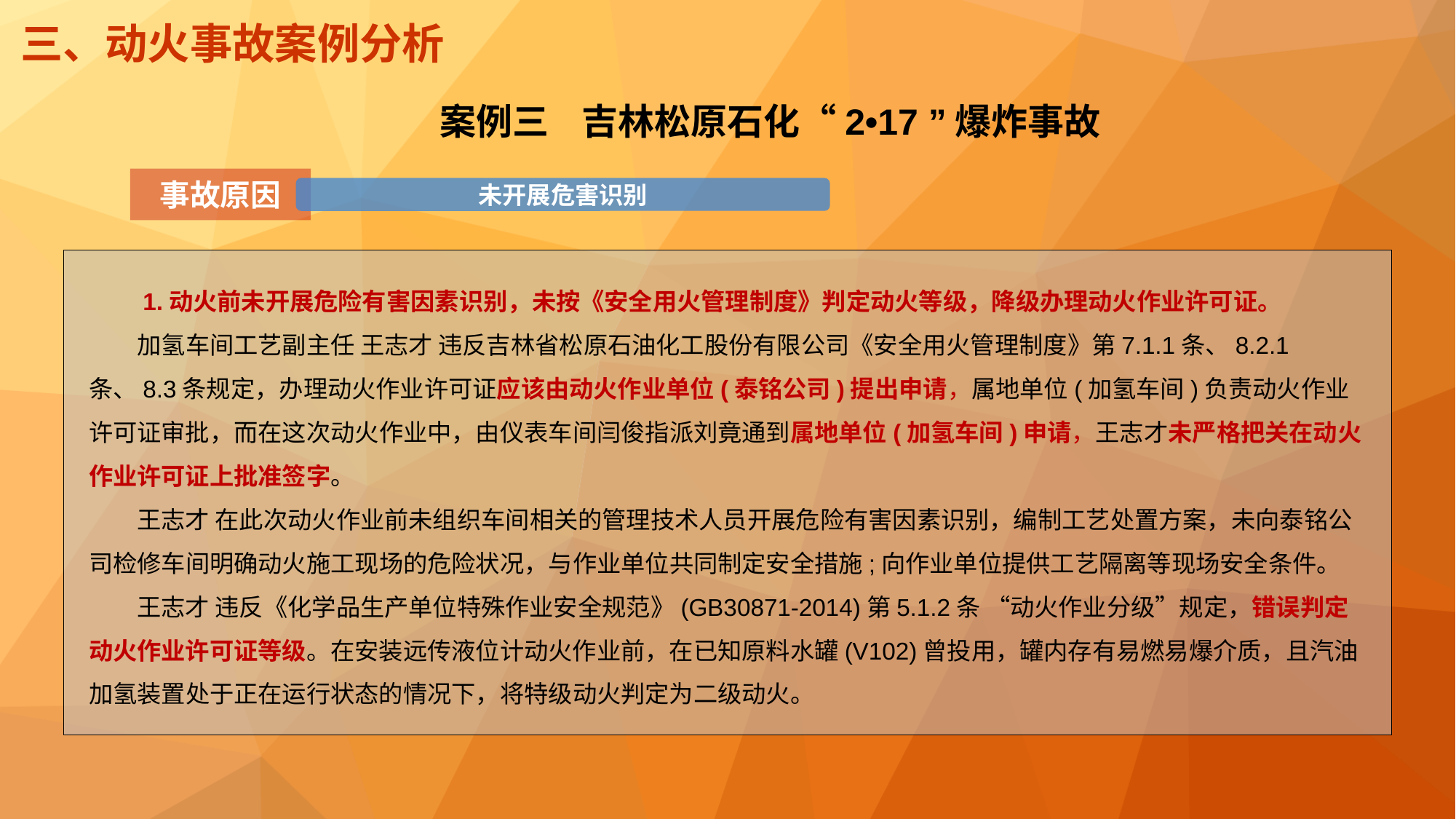

三、动火事故案例分析
案例三    吉林松原石化“2•17 ”爆炸事故
事故原因
未开展危害识别

　　1.动火前未开展危险有害因素识别，未按《安全用火管理制度》判定动火等级，降级办理动火作业许可证。
　　加氢车间工艺副主任 王志才 违反吉林省松原石油化工股份有限公司《安全用火管理制度》第7.1.1条、8.2.1条、8.3条规定，办理动火作业许可证应该由动火作业单位(泰铭公司)提出申请，属地单位(加氢车间)负责动火作业许可证审批，而在这次动火作业中，由仪表车间闫俊指派刘竟通到属地单位(加氢车间)申请，王志才未严格把关在动火作业许可证上批准签字。
　　王志才 在此次动火作业前未组织车间相关的管理技术人员开展危险有害因素识别，编制工艺处置方案，未向泰铭公司检修车间明确动火施工现场的危险状况，与作业单位共同制定安全措施;向作业单位提供工艺隔离等现场安全条件。
　　王志才 违反《化学品生产单位特殊作业安全规范》(GB30871-2014)第5.1.2条 “动火作业分级”规定，错误判定动火作业许可证等级。在安装远传液位计动火作业前，在已知原料水罐(V102)曾投用，罐内存有易燃易爆介质，且汽油加氢装置处于正在运行状态的情况下，将特级动火判定为二级动火。